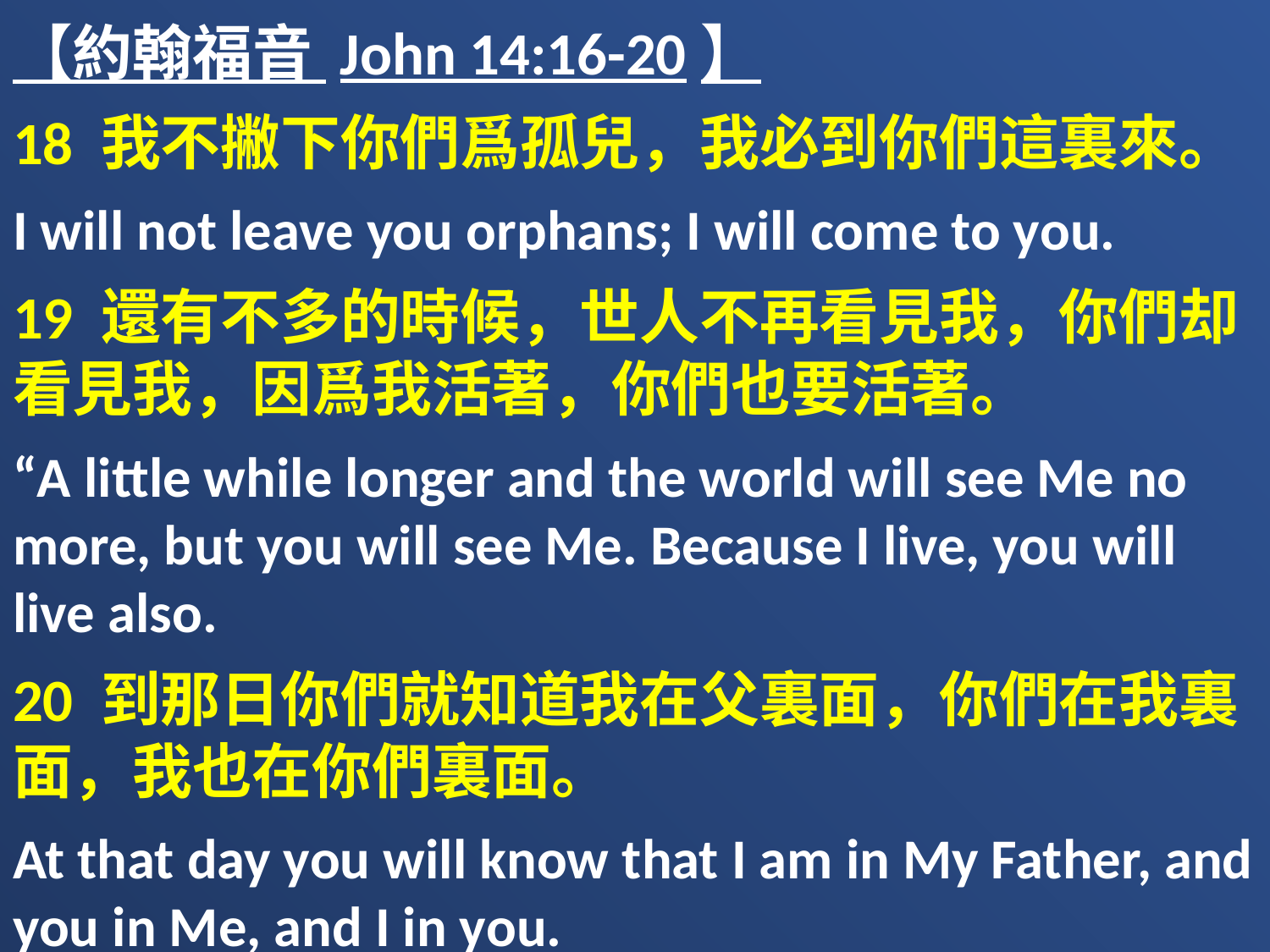

【約翰福音 John 14:16-20】
18 我不撇下你們爲孤兒，我必到你們這裏來。
I will not leave you orphans; I will come to you.
19 還有不多的時候，世人不再看見我，你們却看見我，因爲我活著，你們也要活著。
“A little while longer and the world will see Me no more, but you will see Me. Because I live, you will live also.
20 到那日你們就知道我在父裏面，你們在我裏面，我也在你們裏面。
At that day you will know that I am in My Father, and you in Me, and I in you.